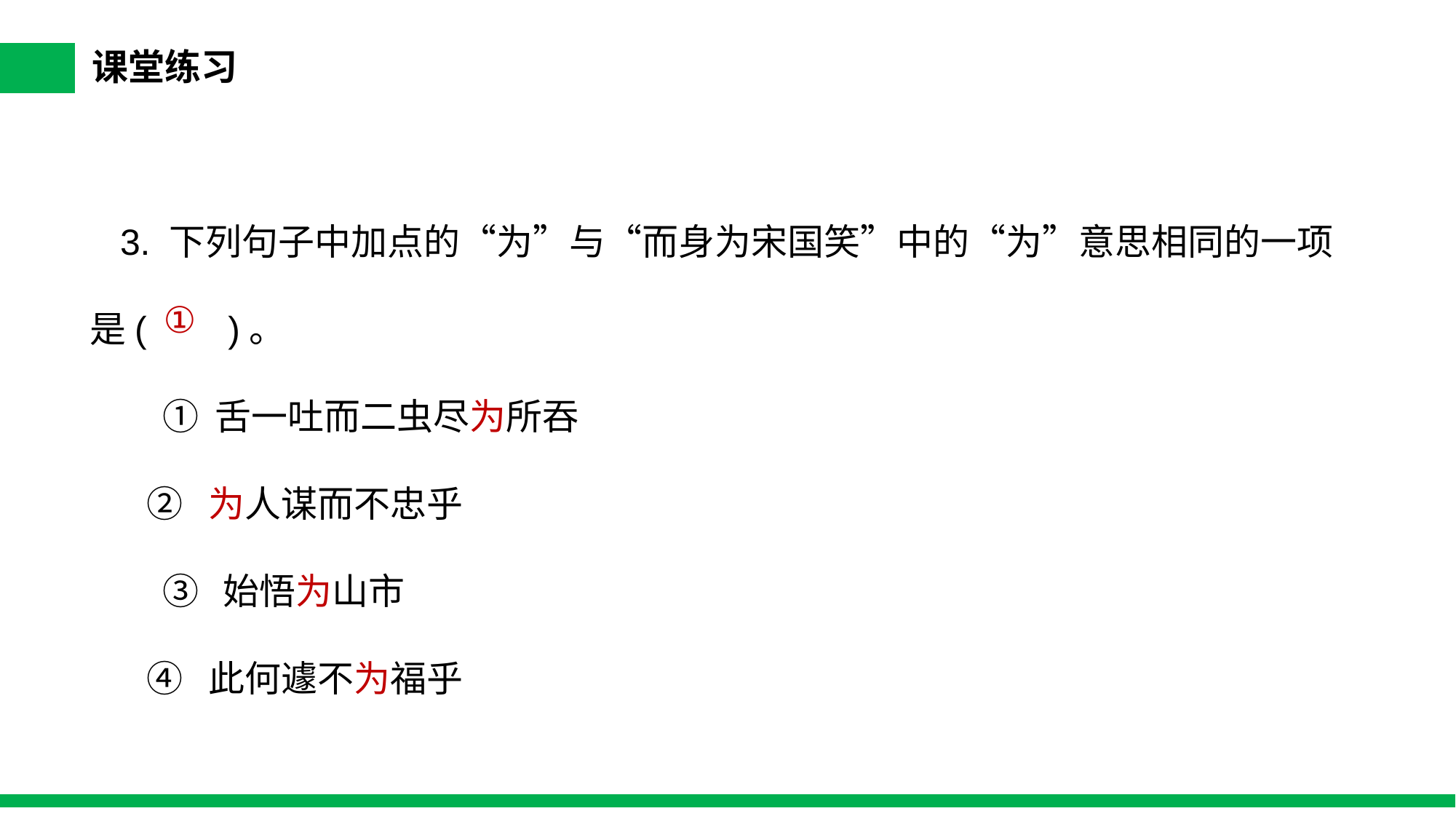

课堂练习
   3. 下列句子中加点的“为”与“而身为宋国笑”中的“为”意思相同的一项是(        )。
　　①  舌一吐而二虫尽为所吞
       ②  为人谋而不忠乎
　　③   始悟为山市
       ④  此何遽不为福乎
①